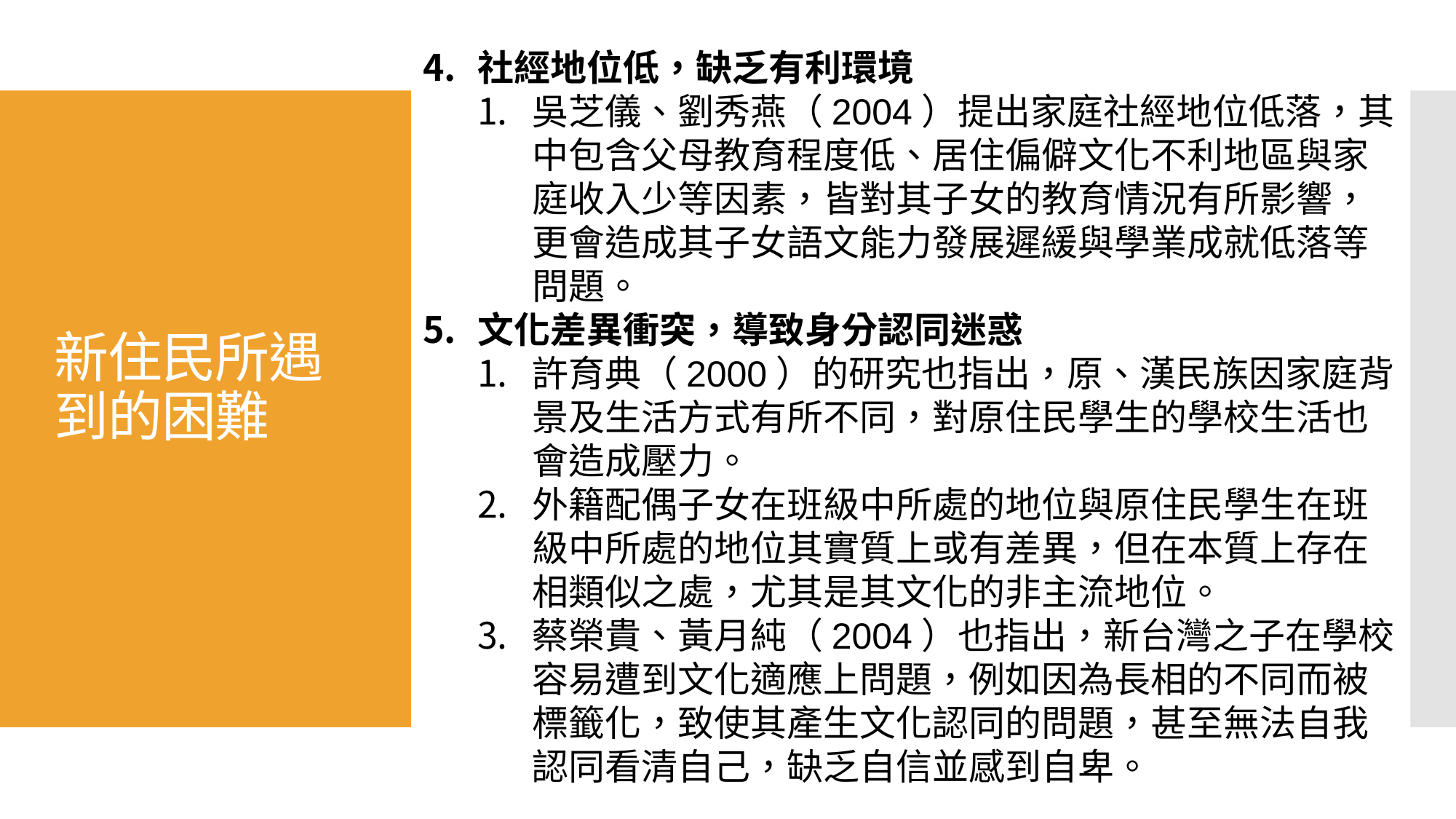

社經地位低，缺乏有利環境
吳芝儀、劉秀燕（2004）提出家庭社經地位低落，其中包含父母教育程度低、居住偏僻文化不利地區與家庭收入少等因素，皆對其子女的教育情況有所影響，更會造成其子女語文能力發展遲緩與學業成就低落等問題。
文化差異衝突，導致身分認同迷惑
許育典（2000）的研究也指出，原、漢民族因家庭背景及生活方式有所不同，對原住民學生的學校生活也會造成壓力。
外籍配偶子女在班級中所處的地位與原住民學生在班級中所處的地位其實質上或有差異，但在本質上存在相類似之處，尤其是其文化的非主流地位。
蔡榮貴、黃月純（2004）也指出，新台灣之子在學校容易遭到文化適應上問題，例如因為長相的不同而被標籤化，致使其產生文化認同的問題，甚至無法自我認同看清自己，缺乏自信並感到自卑。
# 新住民所遇到的困難